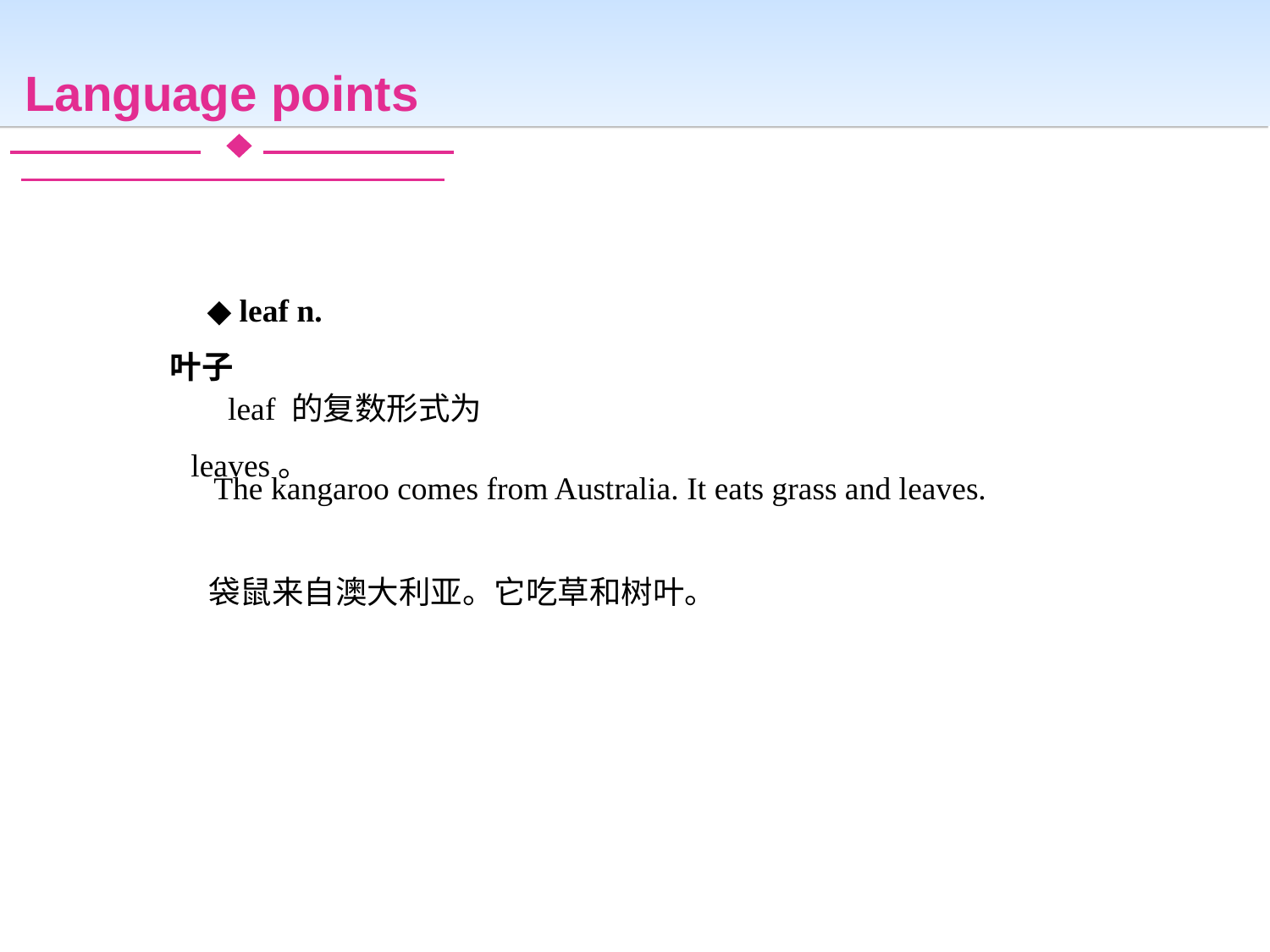

Language points

◆ leaf n. 叶子
leaf 的复数形式为leaves。
The kangaroo comes from Australia. It eats grass and leaves.
袋鼠来自澳大利亚。它吃草和树叶。